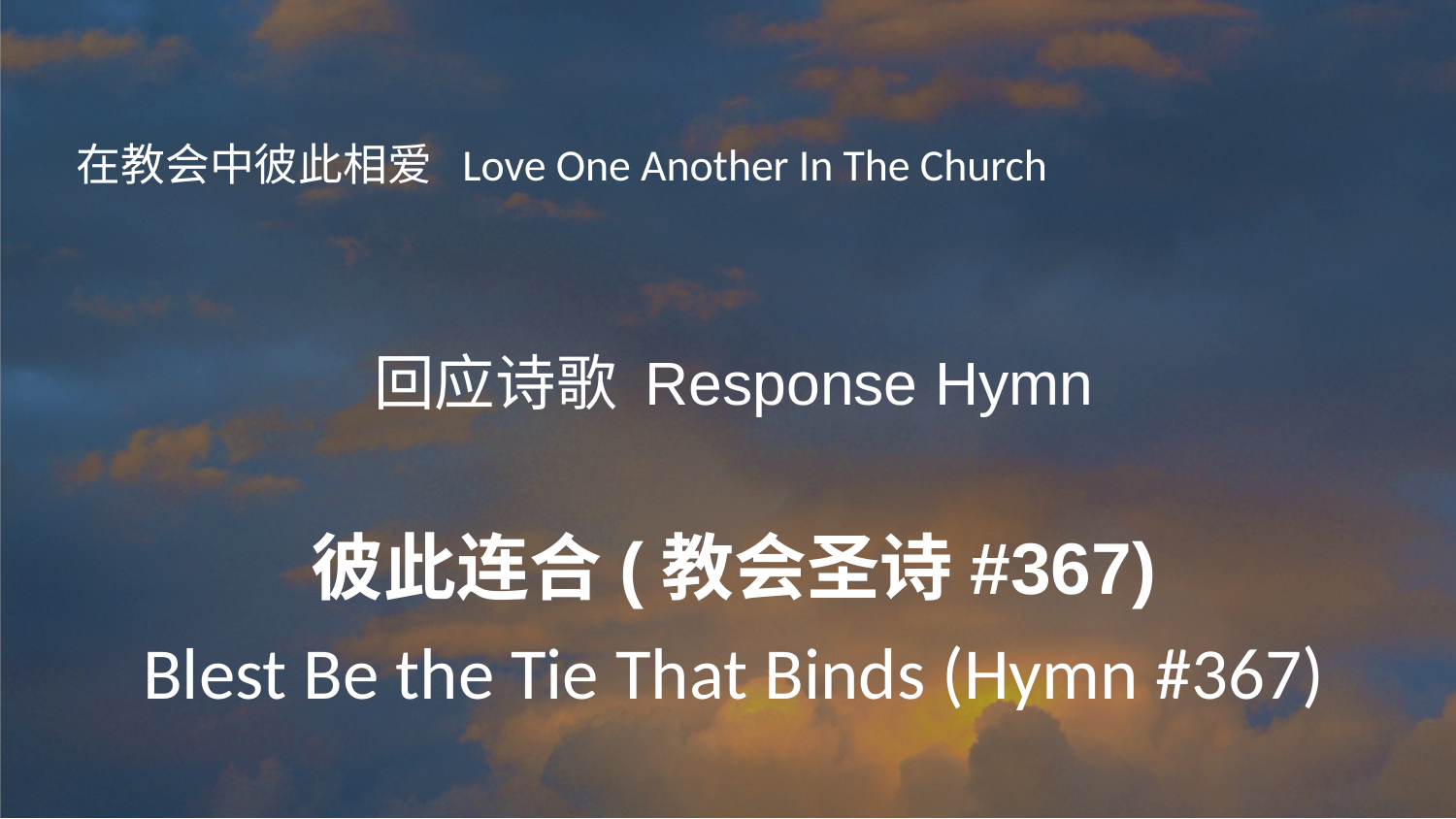

在教会中彼此相爱  Love One Another In The Church
回应诗歌 Response Hymn

彼此连合(教会圣诗#367)
Blest Be the Tie That Binds (Hymn #367)